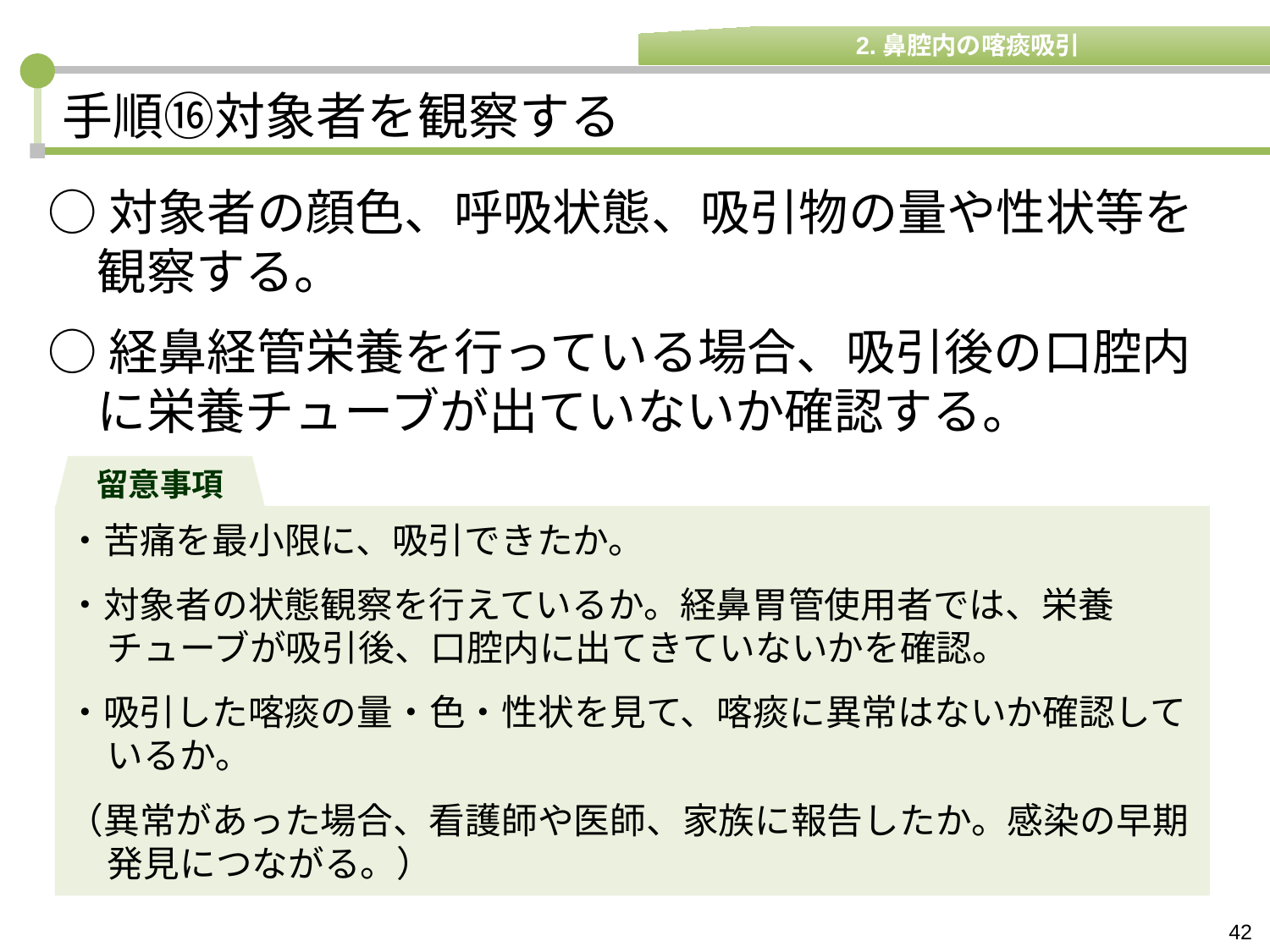

2.鼻腔内の喀痰吸引
# 手順⑯対象者を観察する
○対象者の顔色、呼吸状態、吸引物の量や性状等を観察する。
○経鼻経管栄養を行っている場合、吸引後の口腔内に栄養チューブが出ていないか確認する。
留意事項
・苦痛を最小限に、吸引できたか。
・対象者の状態観察を行えているか。経鼻胃管使用者では、栄養チューブが吸引後、口腔内に出てきていないかを確認。
・吸引した喀痰の量・色・性状を見て、喀痰に異常はないか確認して
いるか。
（異常があった場合、看護師や医師、家族に報告したか。感染の早期発見につながる。）
42